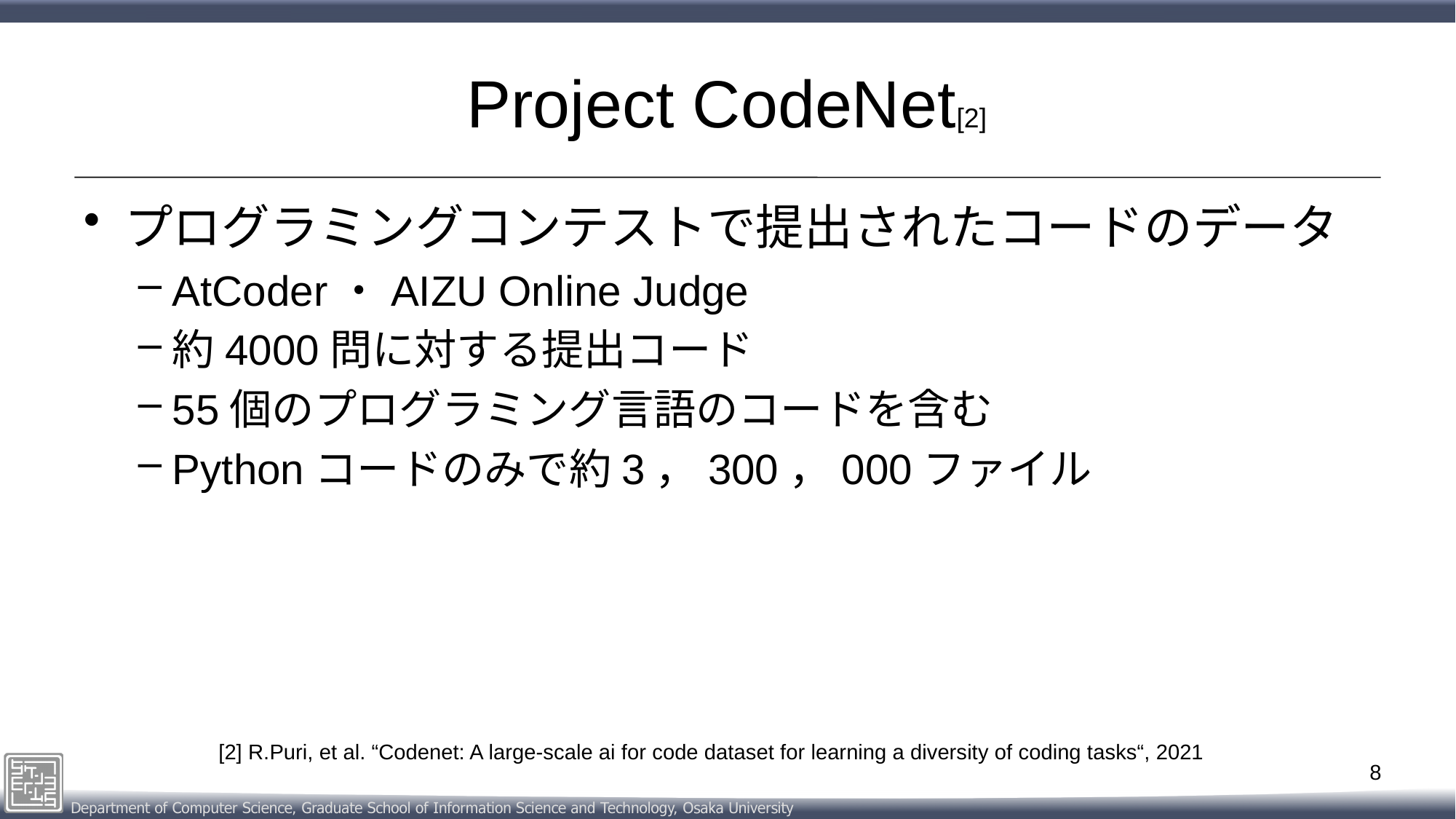

# Project CodeNet[2]
プログラミングコンテストで提出されたコードのデータ
AtCoder・AIZU Online Judge
約4000問に対する提出コード
55個のプログラミング言語のコードを含む
Pythonコードのみで約3，300，000ファイル

[2] R.Puri, et al. “Codenet: A large-scale ai for code dataset for learning a diversity of coding tasks“, 2021
8